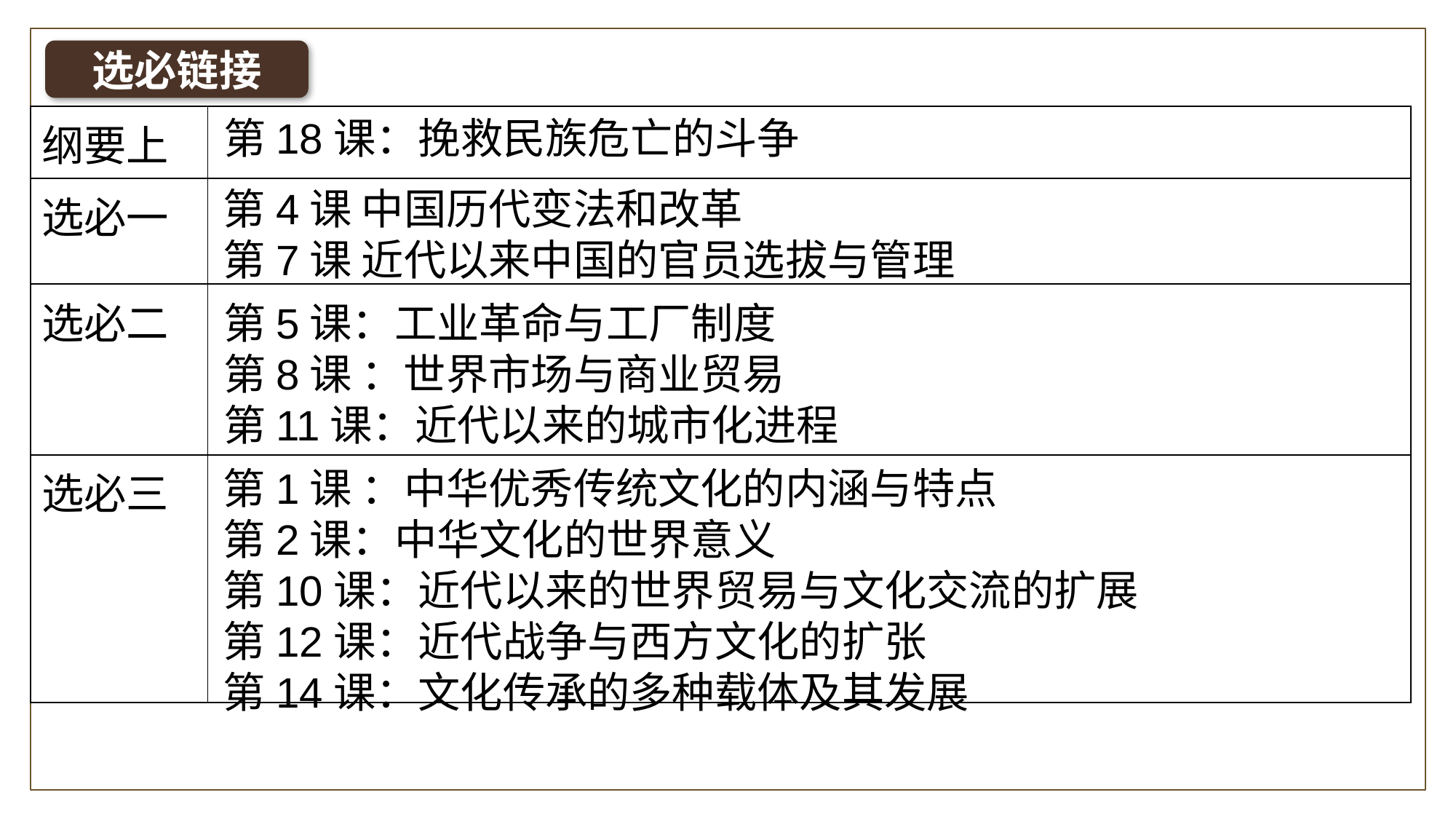

选必链接
| 纲要上 |  |
| --- | --- |
| 选必一 |  |
| 选必二 |  |
| 选必三 |  |
第18课：挽救民族危亡的斗争
第4课 中国历代变法和改革
第7课 近代以来中国的官员选拔与管理
第5课：工业革命与工厂制度
第8课 ：世界市场与商业贸易
第11课：近代以来的城市化进程
第1课 ：中华优秀传统文化的内涵与特点
第2课：中华文化的世界意义
第10课：近代以来的世界贸易与文化交流的扩展
第12课：近代战争与西方文化的扩张
第14课：文化传承的多种载体及其发展